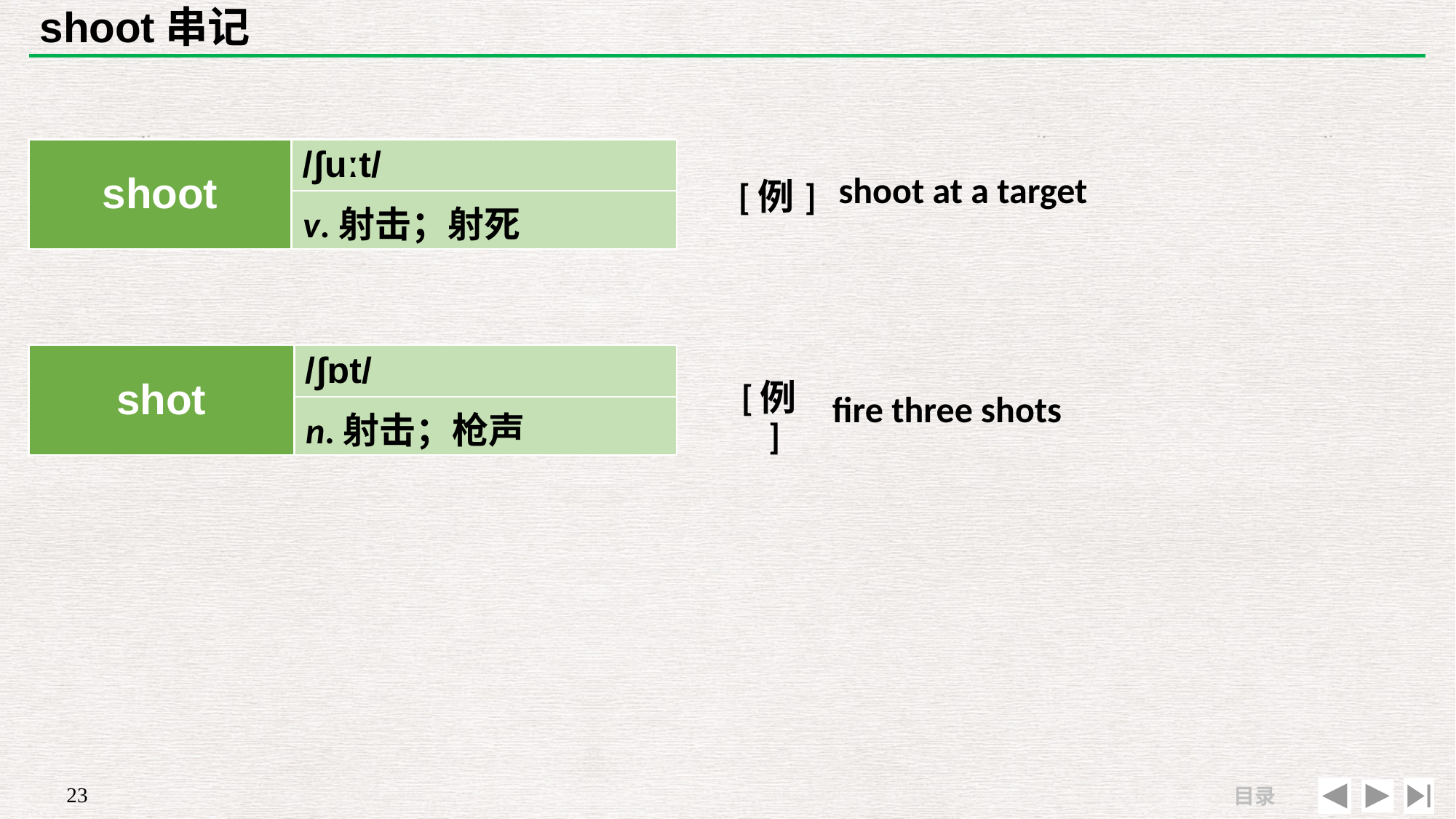

# shoot串记

|  |  |
| --- | --- |
| [例] | shoot at a target |
| shoot | /ʃuːt/ |
| --- | --- |
|  |  |
v.射击；射死
|  |  |
| --- | --- |
| [例] | fire three shots |
| shot | /ʃɒt/ |
| --- | --- |
|  |  |
n.射击；枪声